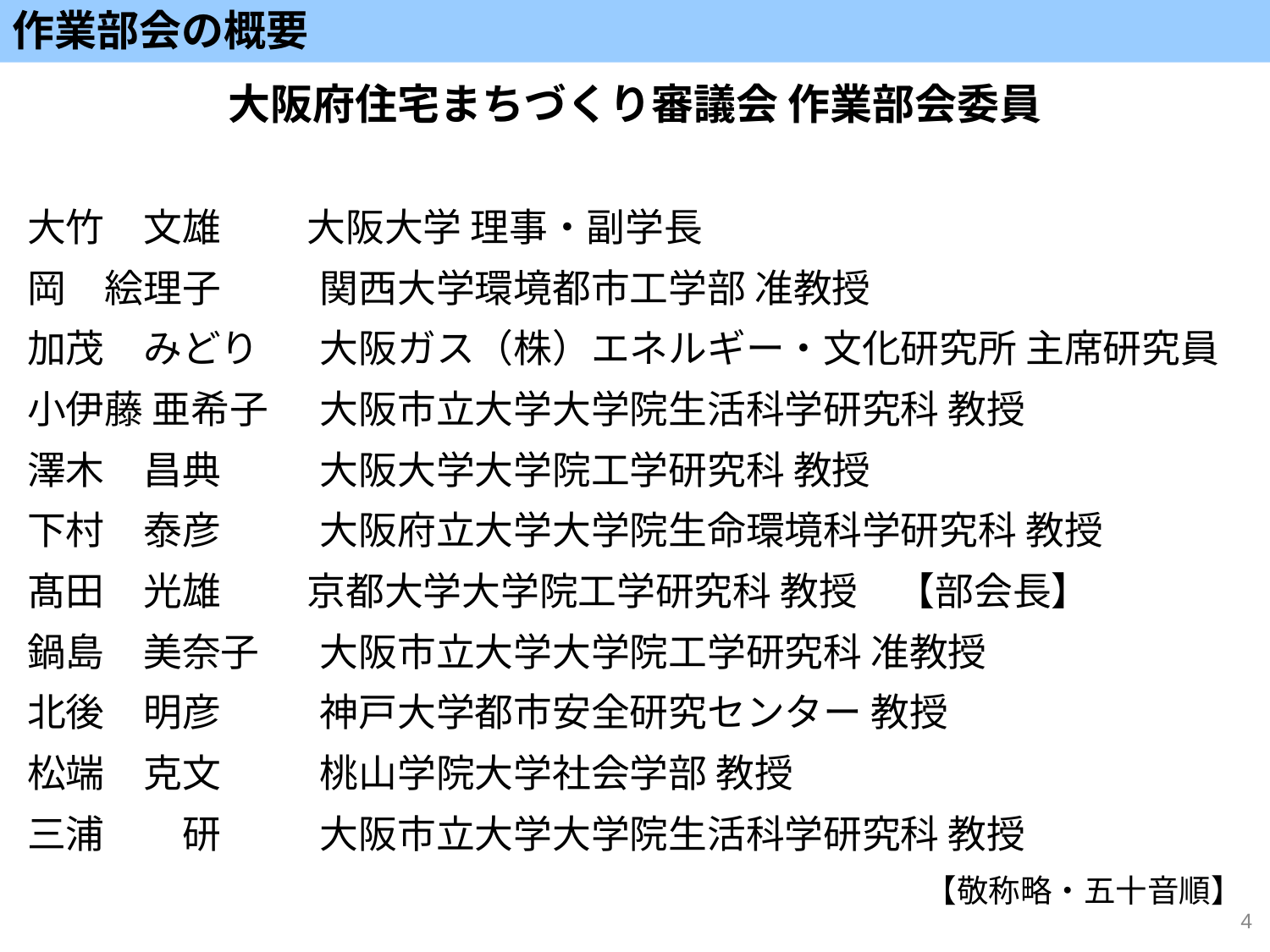

作業部会の概要
大阪府住宅まちづくり審議会 作業部会委員

大竹　文雄　　 大阪大学 理事・副学長
岡　絵理子	　関西大学環境都市工学部 准教授
加茂　みどり	　大阪ガス（株）エネルギー・文化研究所 主席研究員
小伊藤 亜希子	　大阪市立大学大学院生活科学研究科 教授
澤木　昌典	　大阪大学大学院工学研究科 教授
下村　泰彦	　大阪府立大学大学院生命環境科学研究科 教授
髙田　光雄　　 京都大学大学院工学研究科 教授　【部会長】
鍋島　美奈子	　大阪市立大学大学院工学研究科 准教授
北後　明彦	　神戸大学都市安全研究センター 教授
松端　克文	　桃山学院大学社会学部 教授
三浦　　研	　大阪市立大学大学院生活科学研究科 教授
【敬称略・五十音順】

4